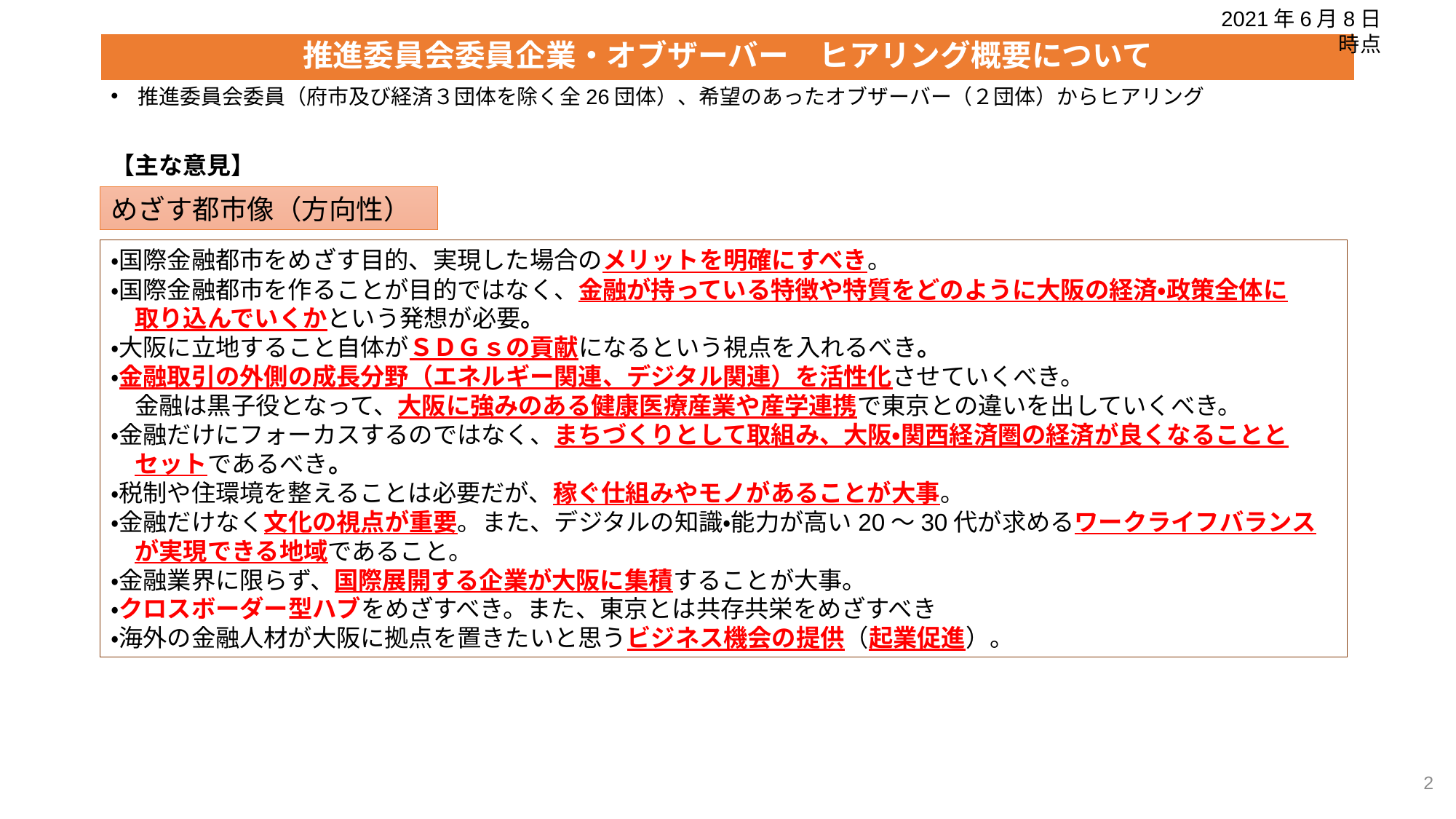

2021年6月8日時点
# 推進委員会委員企業・オブザーバー　ヒアリング概要について
推進委員会委員（府市及び経済３団体を除く全26団体）、希望のあったオブザーバー（２団体）からヒアリング

【主な意見】

めざす都市像（方向性）
・国際金融都市をめざす目的、実現した場合のメリットを明確にすべき。
・国際金融都市を作ることが目的ではなく、金融が持っている特徴や特質をどのように大阪の経済・政策全体に
　取り込んでいくかという発想が必要。
・大阪に立地すること自体がＳＤＧｓの貢献になるという視点を入れるべき。
・金融取引の外側の成長分野（エネルギー関連、デジタル関連）を活性化させていくべき。
　金融は黒子役となって、大阪に強みのある健康医療産業や産学連携で東京との違いを出していくべき。
・金融だけにフォーカスするのではなく、まちづくりとして取組み、大阪・関西経済圏の経済が良くなることと
　セットであるべき。
・税制や住環境を整えることは必要だが、稼ぐ仕組みやモノがあることが大事。
・金融だけなく文化の視点が重要。また、デジタルの知識・能力が高い20～30代が求めるワークライフバランス
　が実現できる地域であること。
・金融業界に限らず、国際展開する企業が大阪に集積することが大事。
・クロスボーダー型ハブをめざすべき。また、東京とは共存共栄をめざすべき
・海外の金融人材が大阪に拠点を置きたいと思うビジネス機会の提供（起業促進）。

2